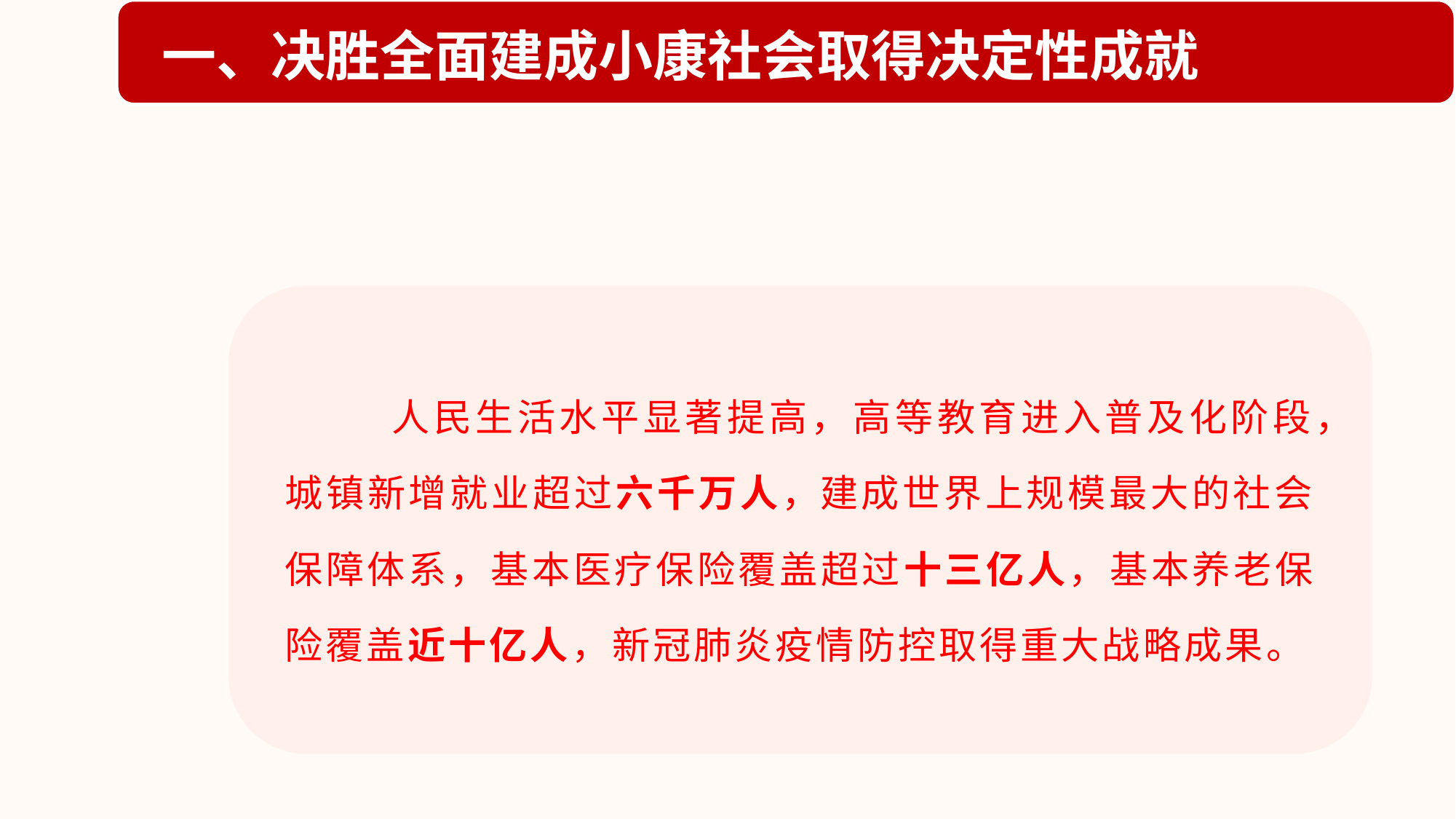

一、决胜全面建成小康社会取得决定性成就

          人民生活水平显著提高，高等教育进入普及化阶段，城镇新增就业超过六千万人，建成世界上规模最大的社会保障体系，基本医疗保险覆盖超过十三亿人，基本养老保险覆盖近十亿人，新冠肺炎疫情防控取得重大战略成果。